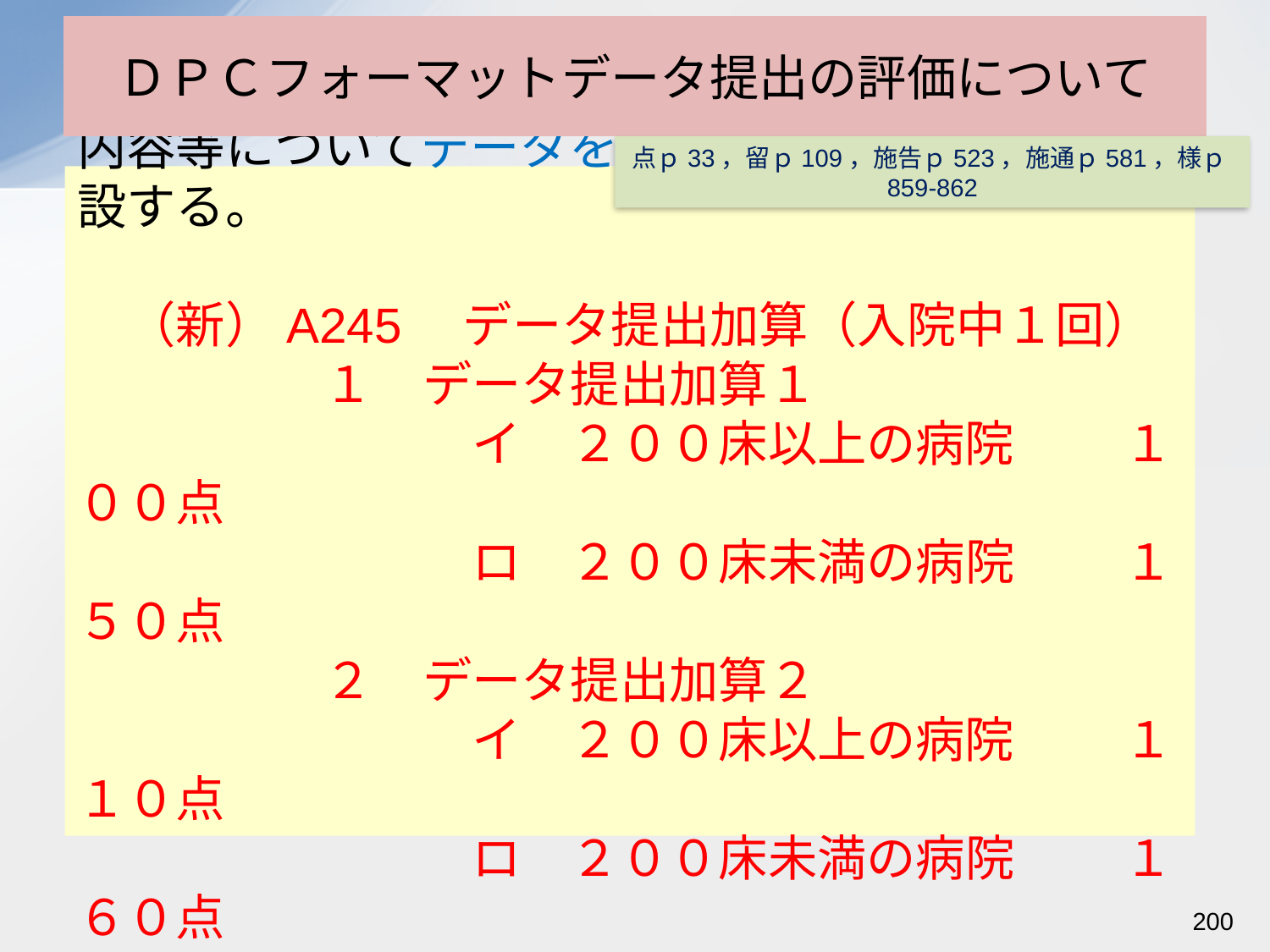

# ＤＰＣフォーマットデータ提出の評価について
点ｐ33，留ｐ109，施告ｐ523，施通ｐ581，様ｐ859-862
診療している患者の病態や実施した医療行為の内容等についてデータを提出した場合の評価を新設する。

（新）A245　データ提出加算（入院中１回）
　　　　１　データ提出加算１
　　　　　　　イ　２００床以上の病院 　　１００点
　　　　　　　ロ　２００床未満の病院 　　１５０点
　　　　２　データ提出加算２
　　　　　　　イ　２００床以上の病院 　　１１０点
　　　　　　　ロ　２００床未満の病院 　　１６０点
200